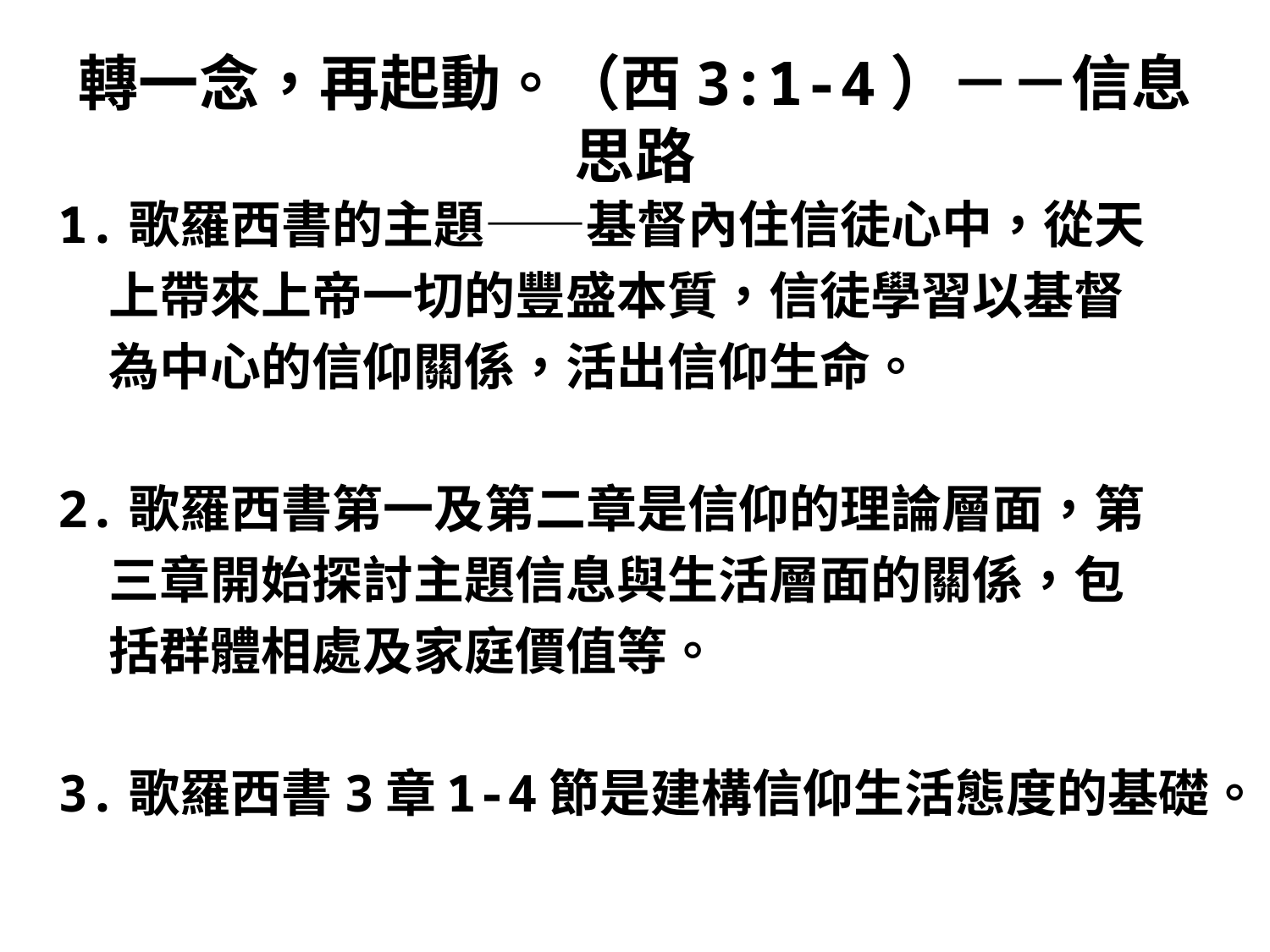

# 轉一念，再起動。（西3:1-4）－－信息思路
1.歌羅西書的主題——基督內住信徒心中，從天
　上帶來上帝一切的豐盛本質，信徒學習以基督
　為中心的信仰關係，活出信仰生命。

2.歌羅西書第一及第二章是信仰的理論層面，第
　三章開始探討主題信息與生活層面的關係，包
　括群體相處及家庭價值等。

3.歌羅西書3章1-4節是建構信仰生活態度的基礎。